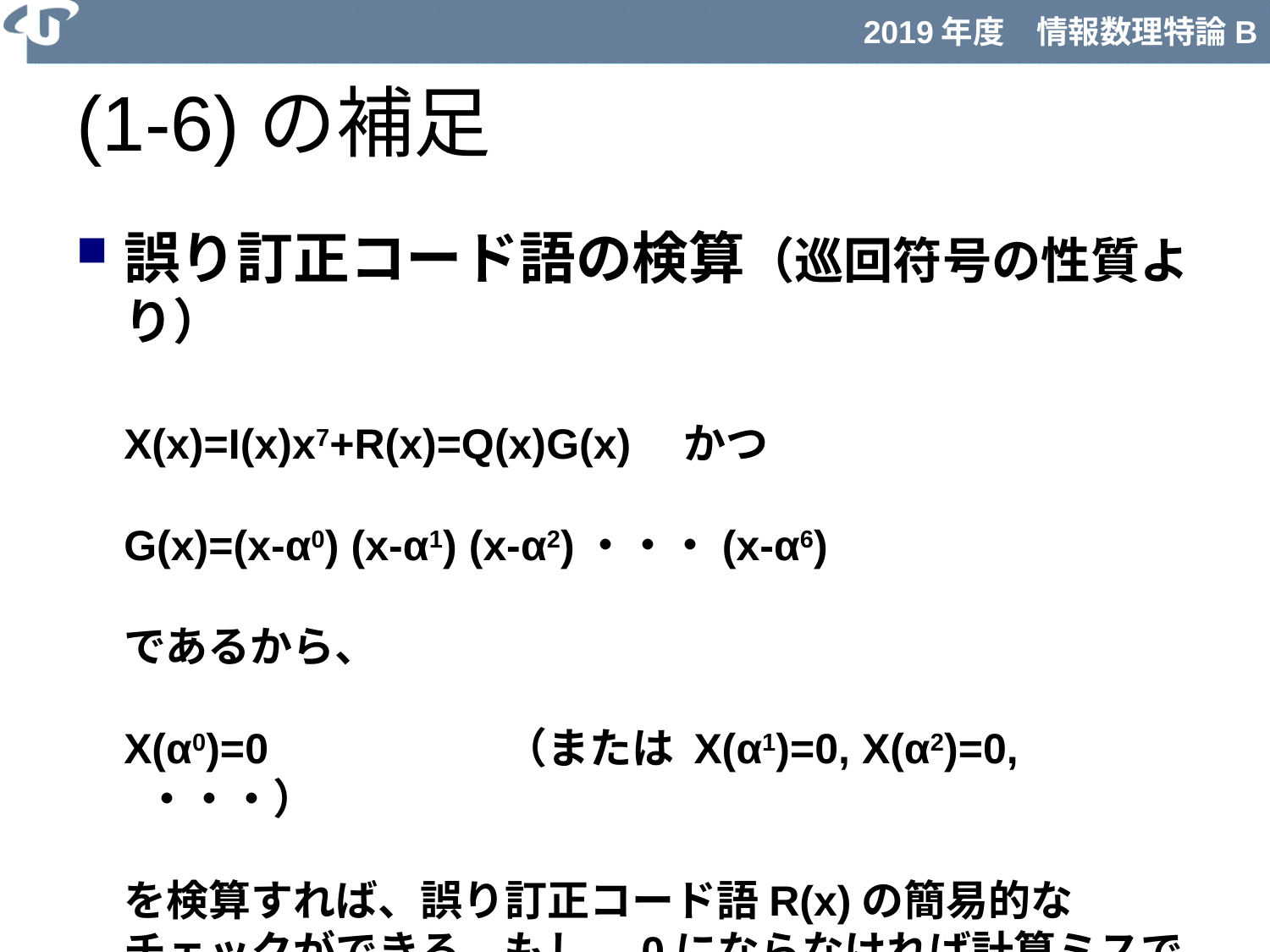

# (1-6)の補足
誤り訂正コード語の検算（巡回符号の性質より）
X(x)=I(x)x7+R(x)=Q(x)G(x)　かつ
G(x)=(x-α0) (x-α1) (x-α2)・・・(x-α6)
であるから、
X(α0)=0		（または X(α1)=0, X(α2)=0, ・・・）
を検算すれば、誤り訂正コード語R(x)の簡易的なチェックができる。もし、0にならなければ計算ミスである。